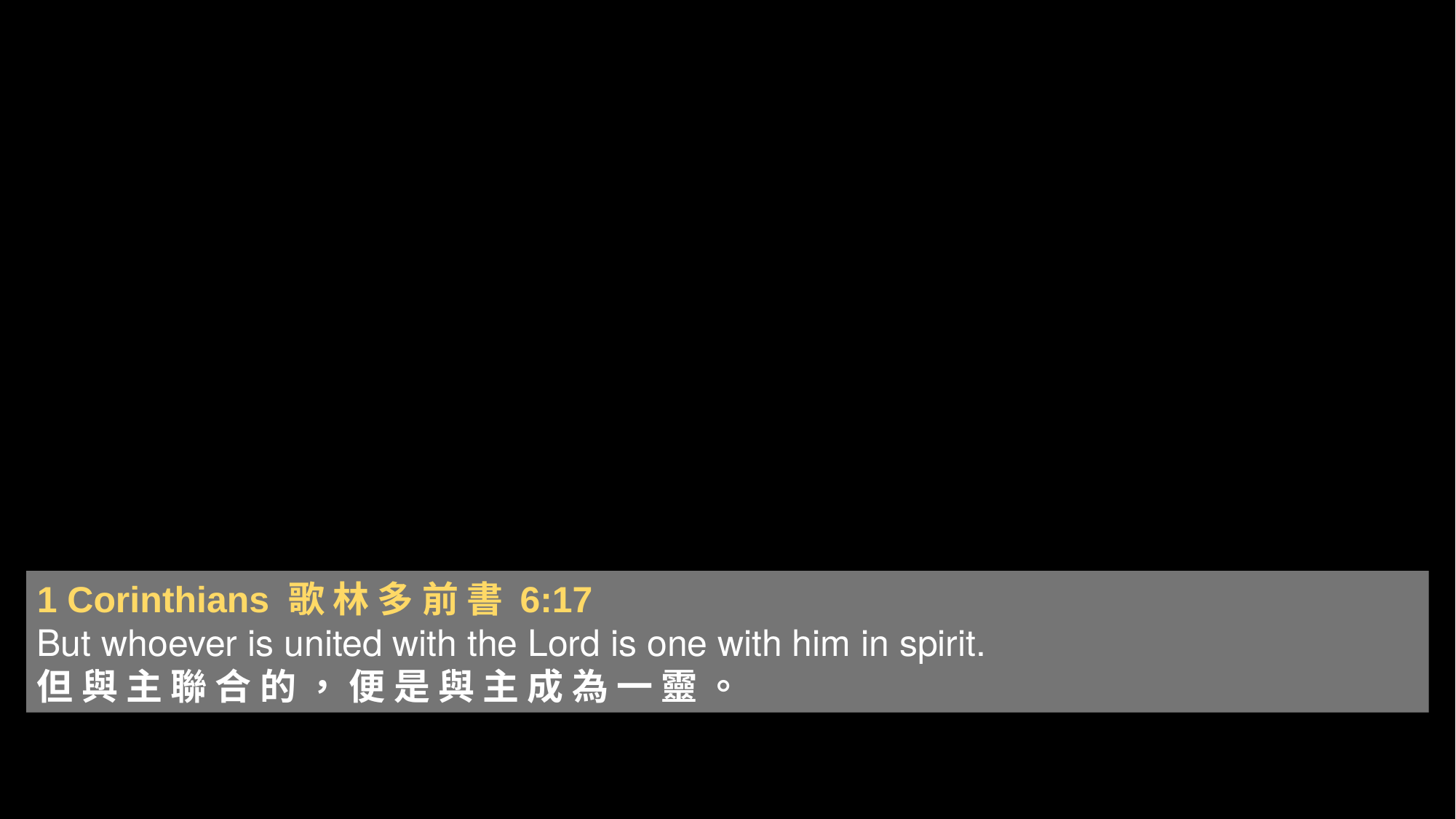

1 Corinthians 歌 林 多 前 書 6:17
But whoever is united with the Lord is one with him in spirit.
但 與 主 聯 合 的 ， 便 是 與 主 成 為 一 靈 。